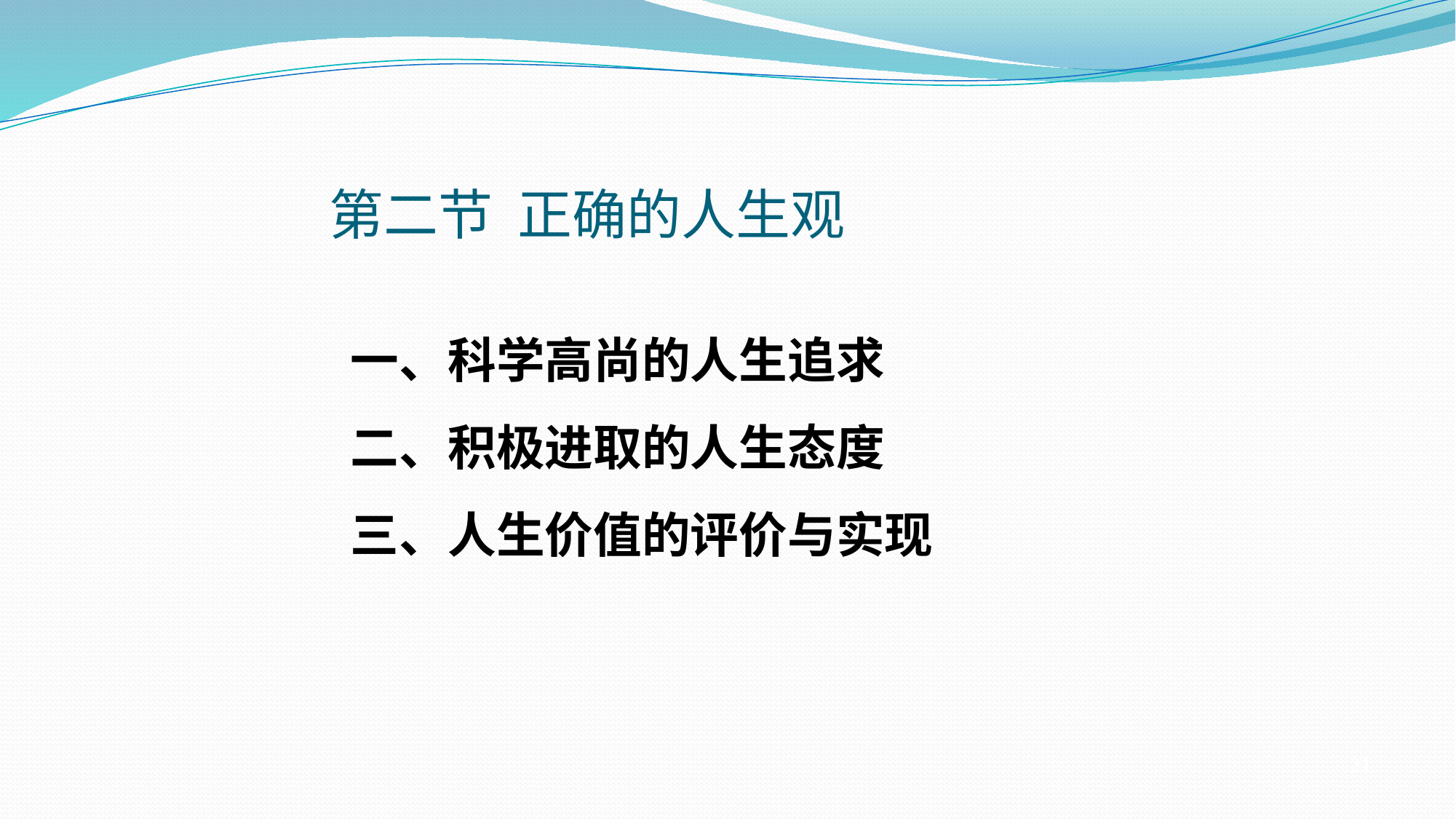

第二节  正确的人生观
一、科学高尚的人生追求
二、积极进取的人生态度
三、人生价值的评价与实现
21